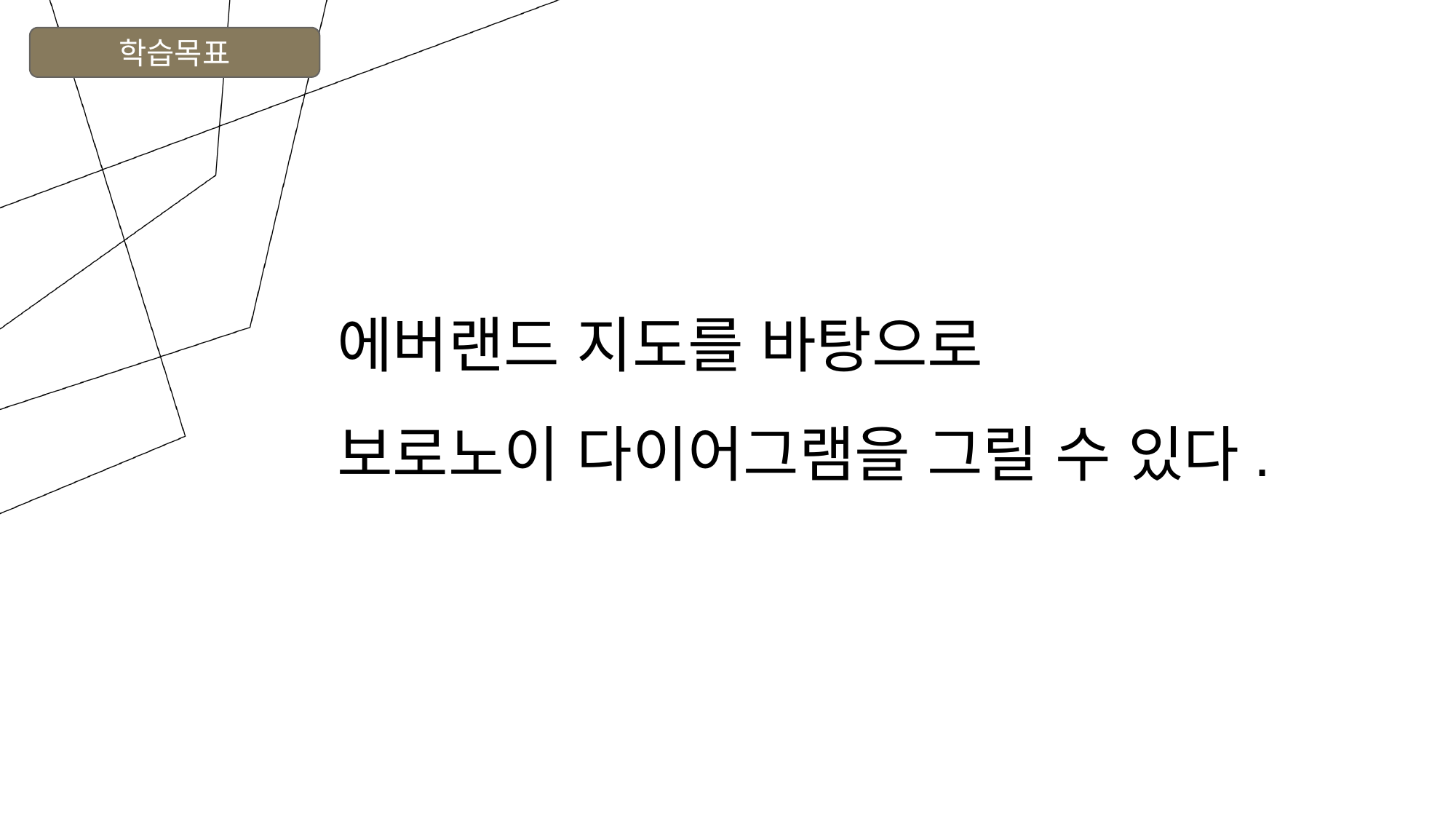

학습목표
에버랜드 지도를 바탕으로
보로노이 다이어그램을 그릴 수 있다.